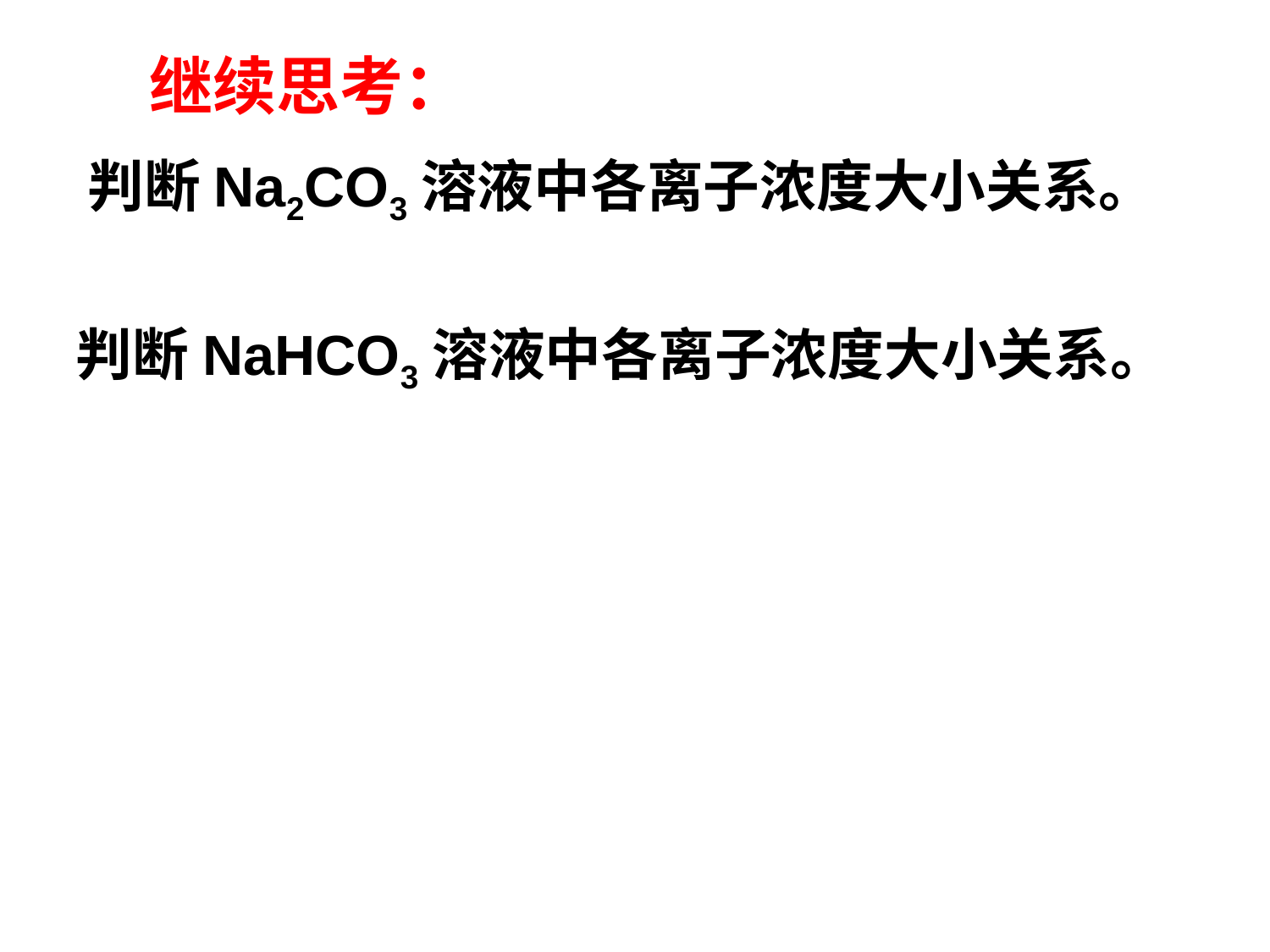

继续思考：
判断Na2CO3溶液中各离子浓度大小关系。
判断NaHCO3溶液中各离子浓度大小关系。